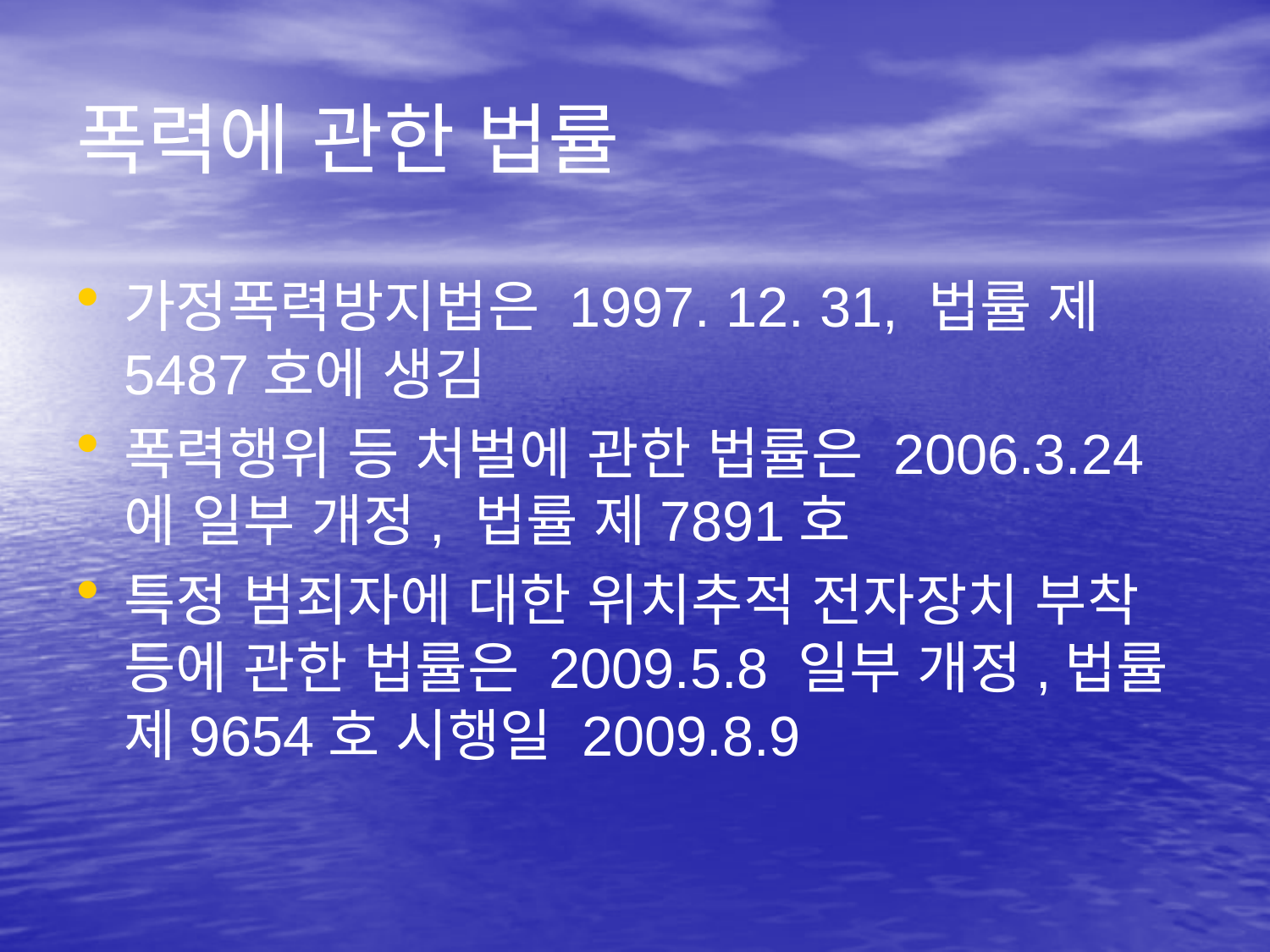

# 폭력에 관한 법률
가정폭력방지법은 1997. 12. 31, 법률 제5487호에 생김
폭력행위 등 처벌에 관한 법률은 2006.3.24에 일부 개정, 법률 제7891호
특정 범죄자에 대한 위치추적 전자장치 부착 등에 관한 법률은 2009.5.8 일부 개정,법률 제9654호 시행일 2009.8.9